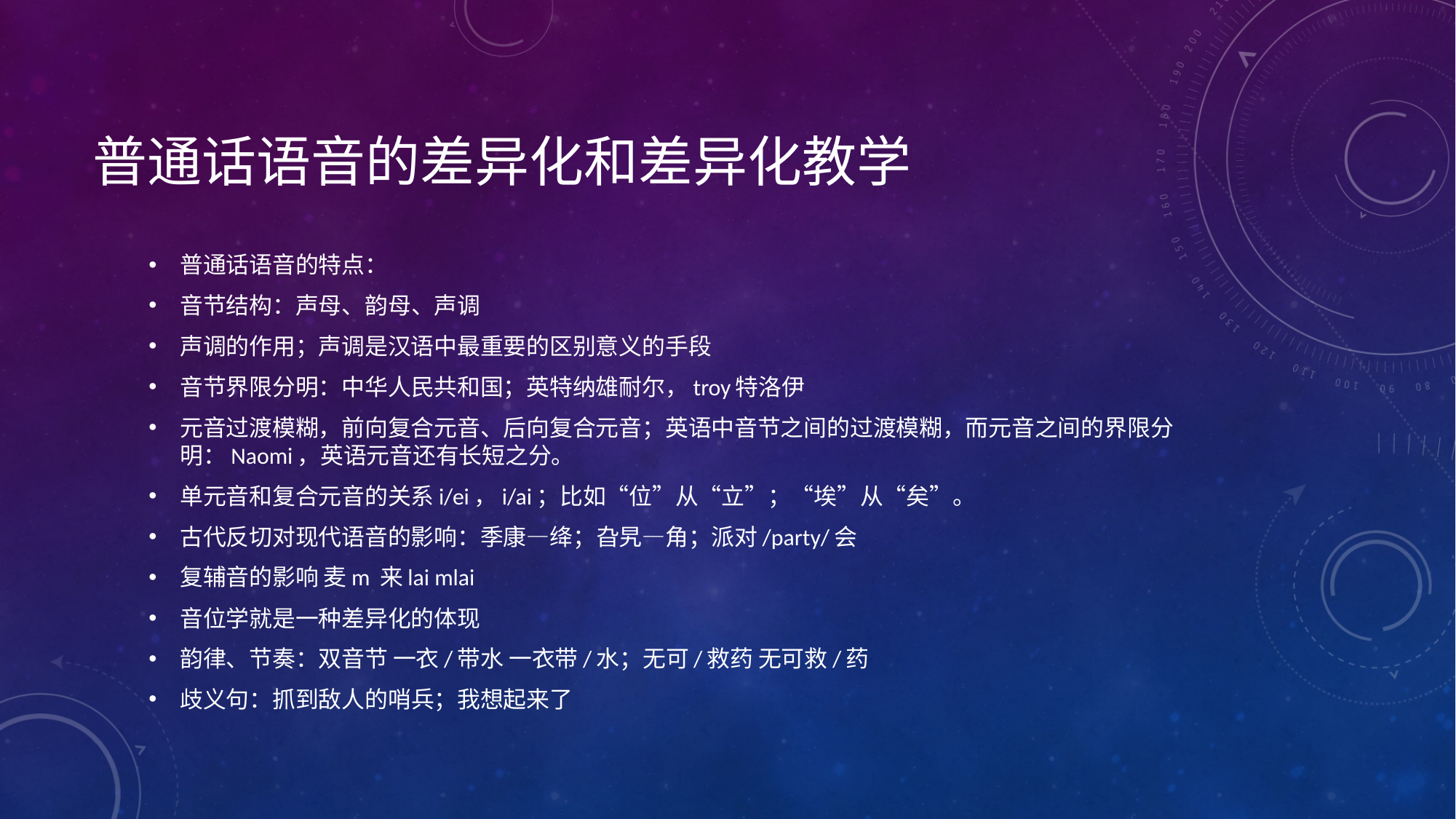

# 普通话语音的差异化和差异化教学
普通话语音的特点：
音节结构：声母、韵母、声调
声调的作用；声调是汉语中最重要的区别意义的手段
音节界限分明：中华人民共和国；英特纳雄耐尔，troy特洛伊
元音过渡模糊，前向复合元音、后向复合元音；英语中音节之间的过渡模糊，而元音之间的界限分明：Naomi，英语元音还有长短之分。
单元音和复合元音的关系i/ei，i/ai；比如“位”从“立”；“埃”从“矣”。
古代反切对现代语音的影响：季康—绛；旮旯—角；派对/party/会
复辅音的影响 麦m 来lai mlai
音位学就是一种差异化的体现
韵律、节奏：双音节 一衣/带水 一衣带/水；无可/救药 无可救/药
歧义句：抓到敌人的哨兵；我想起来了